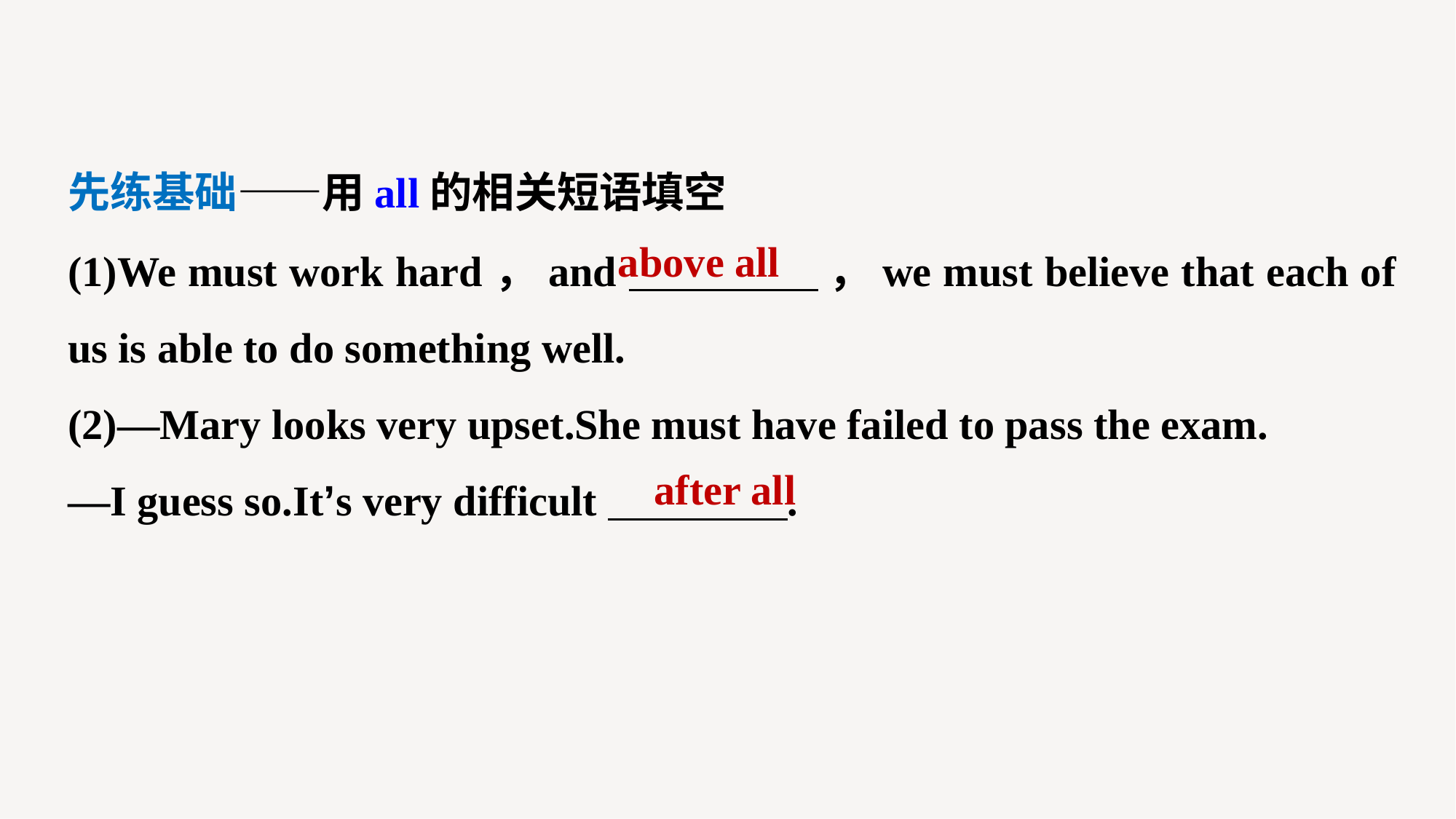

先练基础——用all的相关短语填空
(1)We must work hard，and                 ，we must believe that each of us is able to do something well.
(2)—Mary looks very upset.She must have failed to pass the exam.
—I guess so.It’s very difficult                  .
above all
after all